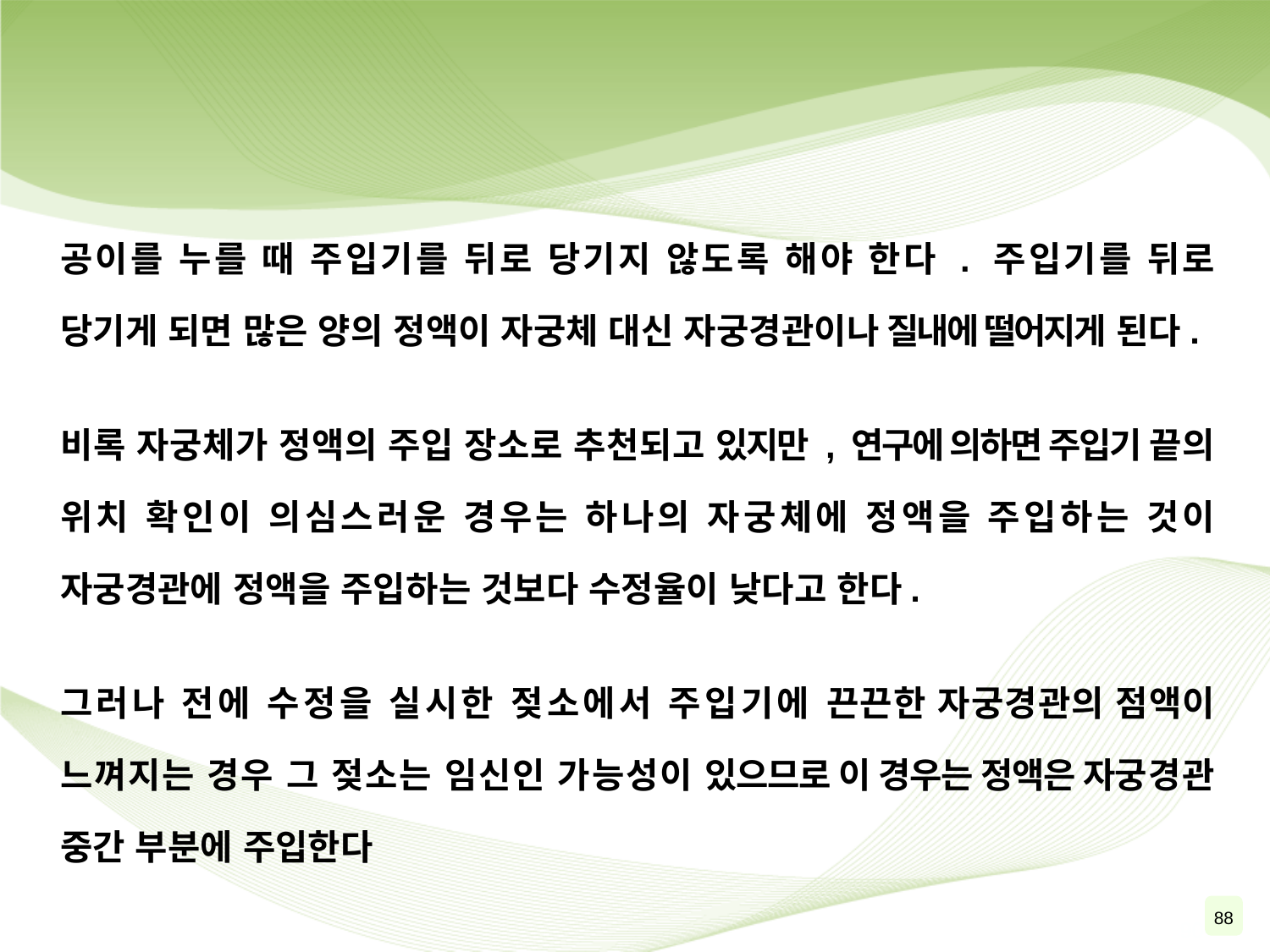

공이를 누를 때 주입기를 뒤로 당기지 않도록 해야 한다 . 주입기를 뒤로 당기게 되면 많은 양의 정액이 자궁체 대신 자궁경관이나 질내에 떨어지게 된다.

비록 자궁체가 정액의 주입 장소로 추천되고 있지만 , 연구에 의하면 주입기 끝의 위치 확인이 의심스러운 경우는 하나의 자궁체에 정액을 주입하는 것이 자궁경관에 정액을 주입하는 것보다 수정율이 낮다고 한다.

그러나 전에 수정을 실시한 젖소에서 주입기에 끈끈한 자궁경관의 점액이 느껴지는 경우 그 젖소는 임신인 가능성이 있으므로 이 경우는 정액은 자궁경관 중간 부분에 주입한다

88
90